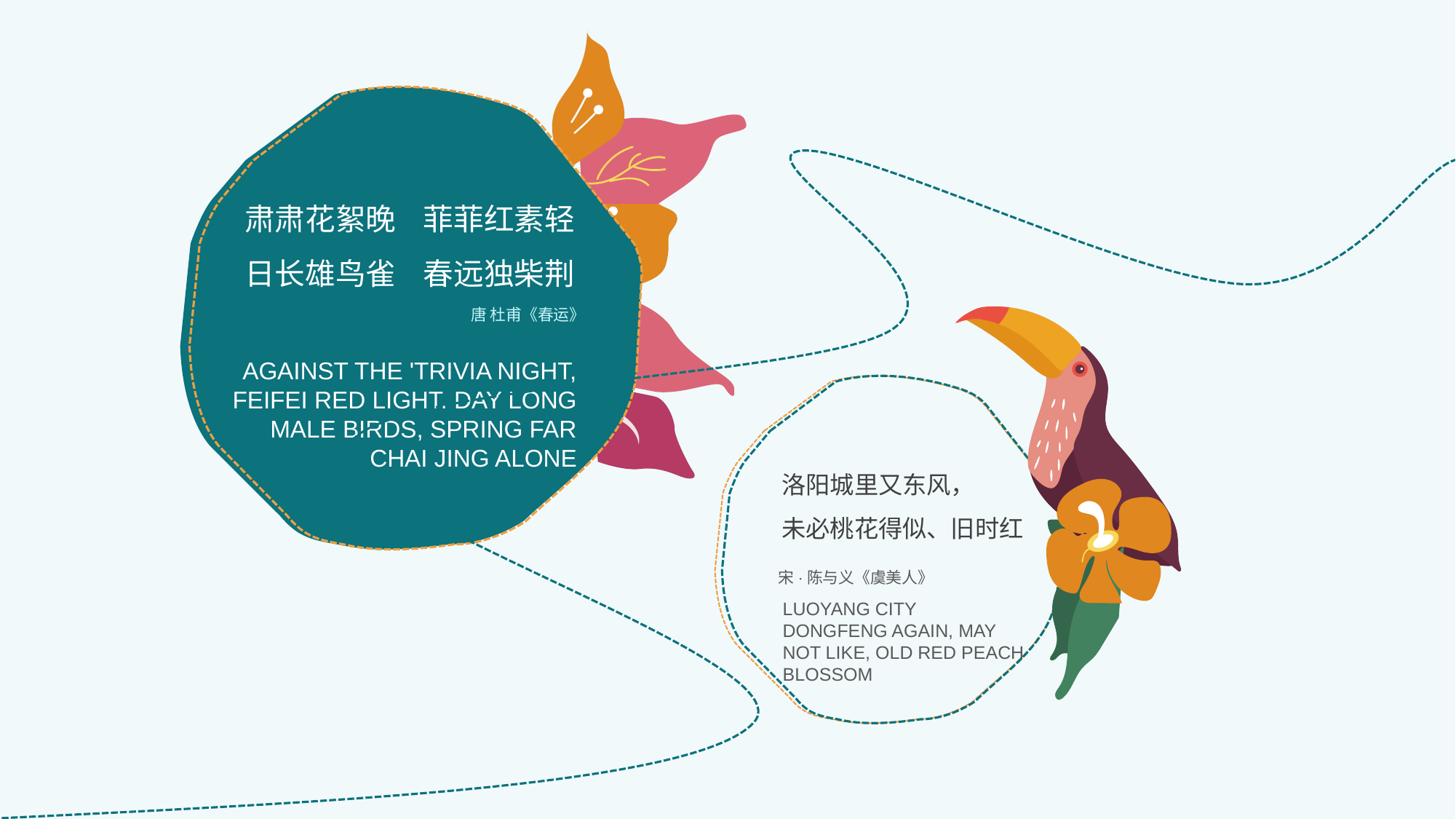

肃肃花絮晚    菲菲红素轻
日长雄鸟雀    春远独柴荆
唐 杜甫《春运》
AGAINST THE 'TRIVIA NIGHT, FEIFEI RED LIGHT. DAY LONG MALE BIRDS, SPRING FAR CHAI JING ALONE

洛阳城里又东风，
未必桃花得似、旧时红
宋·陈与义《虞美人》
LUOYANG CITY DONGFENG AGAIN, MAY NOT LIKE, OLD RED PEACH BLOSSOM